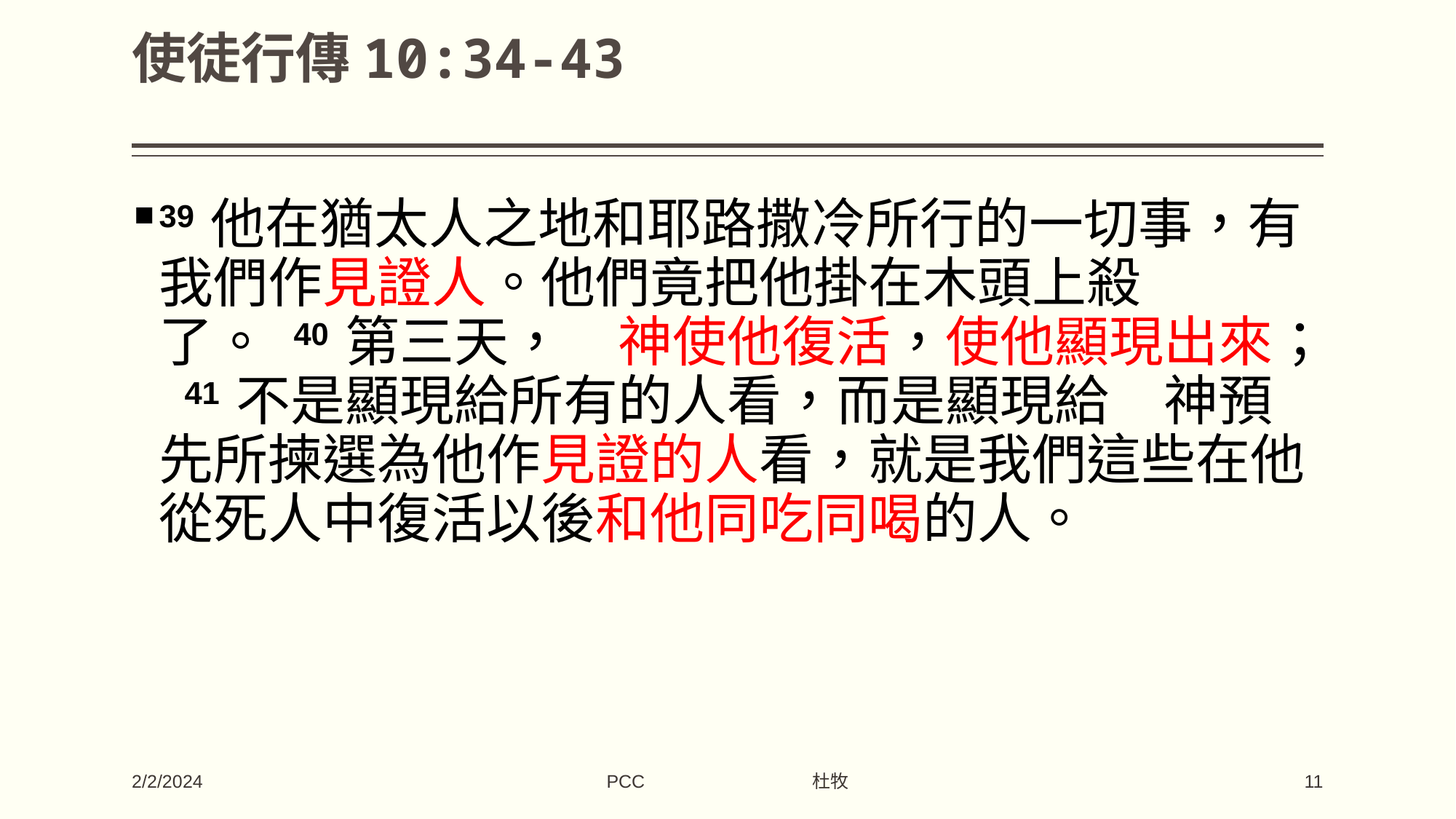

# 使徒行傳10:34-43
39 他在猶太人之地和耶路撒冷所行的一切事，有我們作見證人。他們竟把他掛在木頭上殺了。 40 第三天，　神使他復活，使他顯現出來； 41 不是顯現給所有的人看，而是顯現給　神預先所揀選為他作見證的人看，就是我們這些在他從死人中復活以後和他同吃同喝的人。
PCC                                杜牧
2/2/2024
11